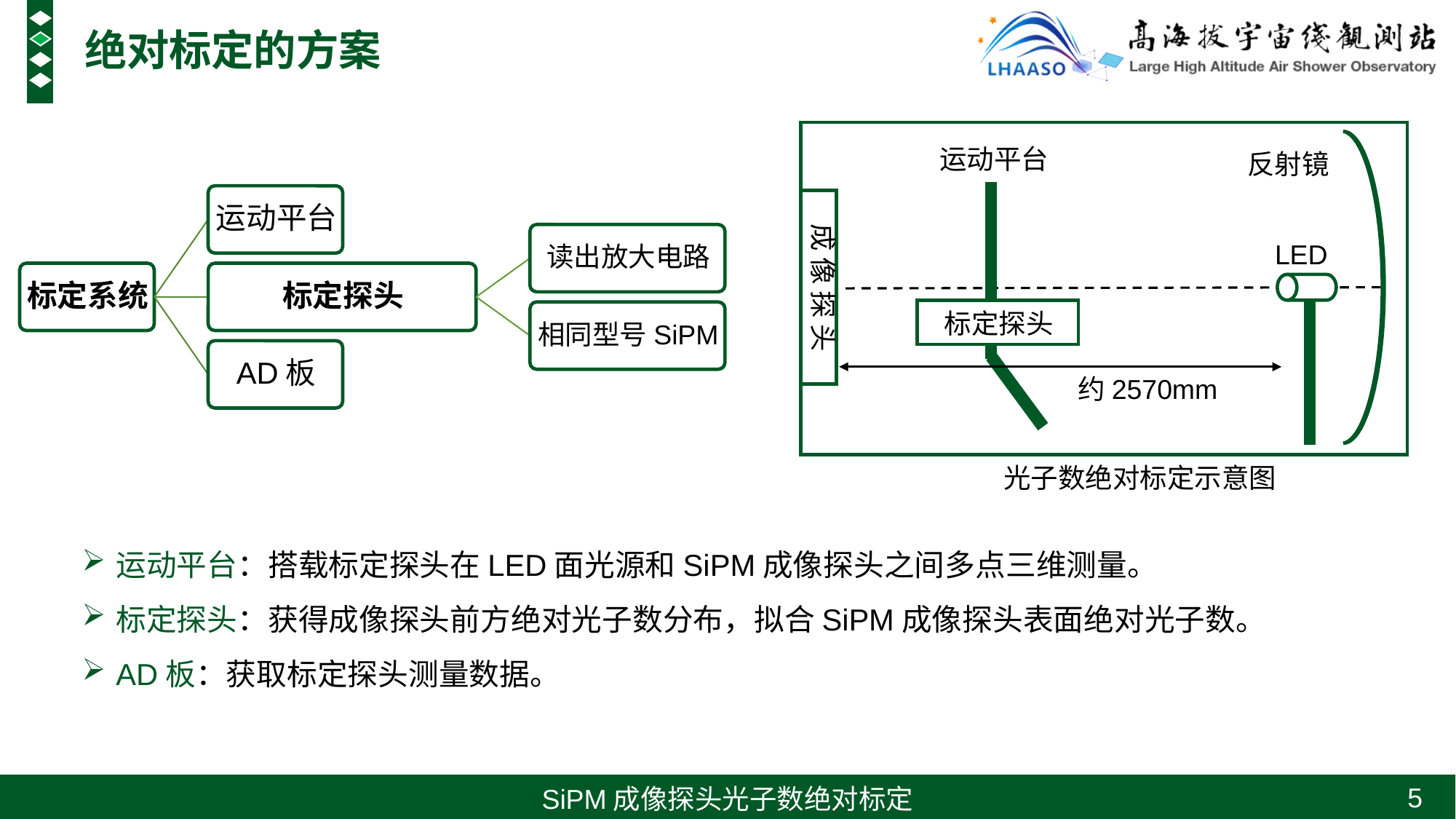

绝对标定的方案

运动平台
反射镜

成 像 探 头
LED

约2570mm
光子数绝对标定示意图
标定探头
标定系统

运动平台

标定探头

读出放大电路

相同型号SiPM

AD板
5
运动平台：搭载标定探头在LED面光源和SiPM成像探头之间多点三维测量。
标定探头：获得成像探头前方绝对光子数分布，拟合SiPM成像探头表面绝对光子数。
AD板：获取标定探头测量数据。
5